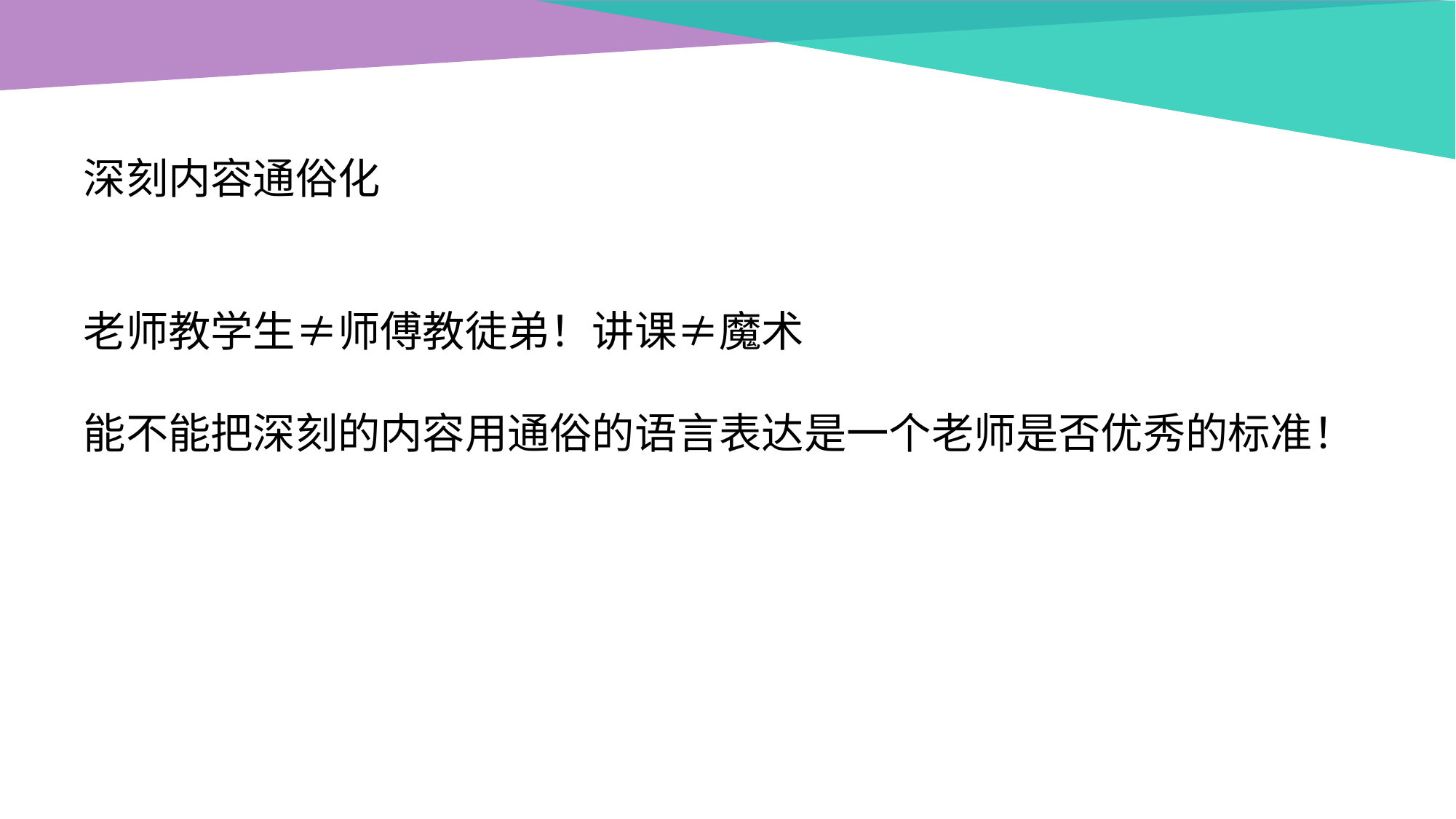

深刻内容通俗化

老师教学生≠师傅教徒弟！讲课≠魔术

能不能把深刻的内容用通俗的语言表达是一个老师是否优秀的标准！